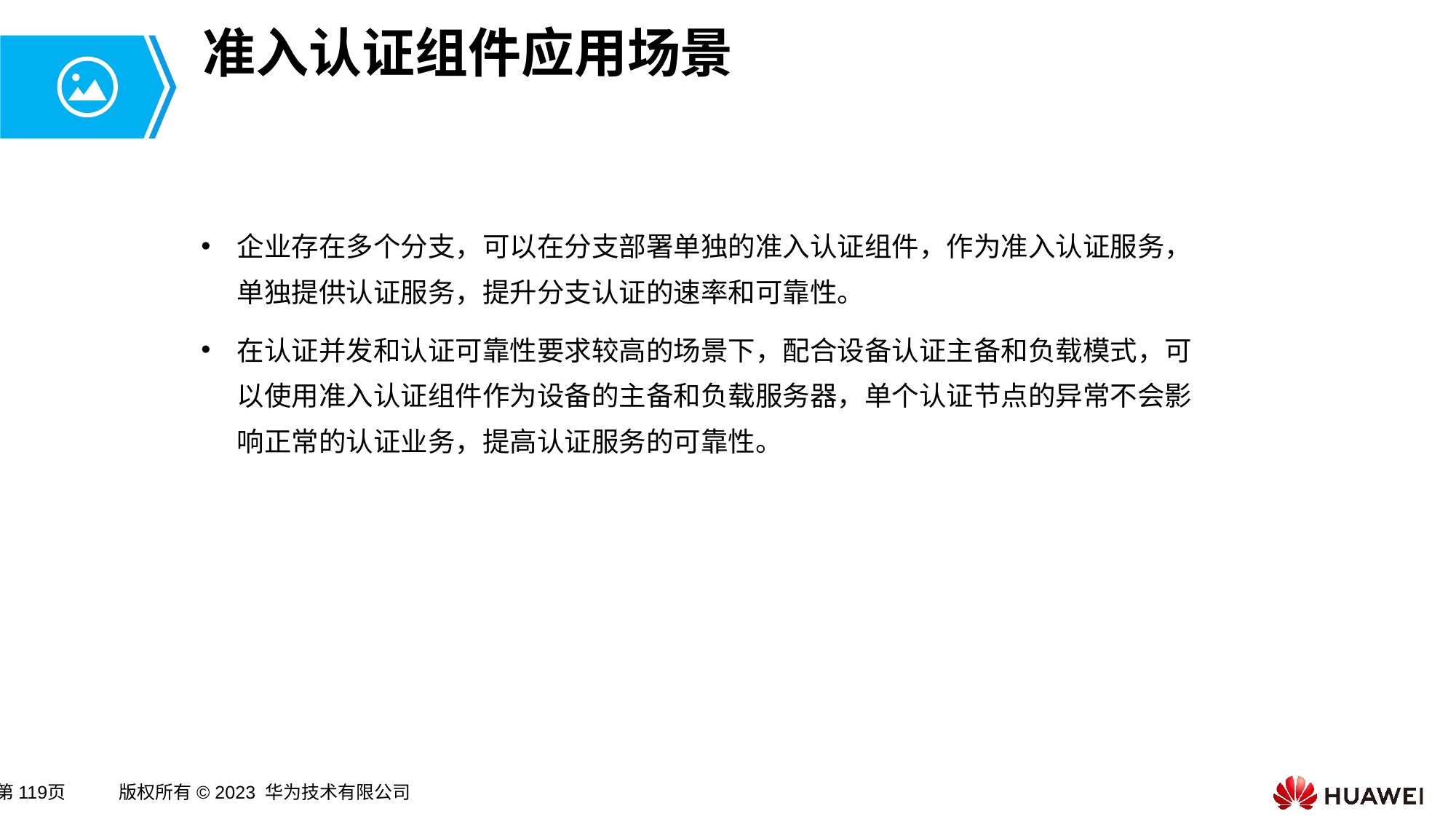

# 准入认证组件应用场景
企业存在多个分支，可以在分支部署单独的准入认证组件，作为准入认证服务，单独提供认证服务，提升分支认证的速率和可靠性。
在认证并发和认证可靠性要求较高的场景下，配合设备认证主备和负载模式，可以使用准入认证组件作为设备的主备和负载服务器，单个认证节点的异常不会影响正常的认证业务，提高认证服务的可靠性。